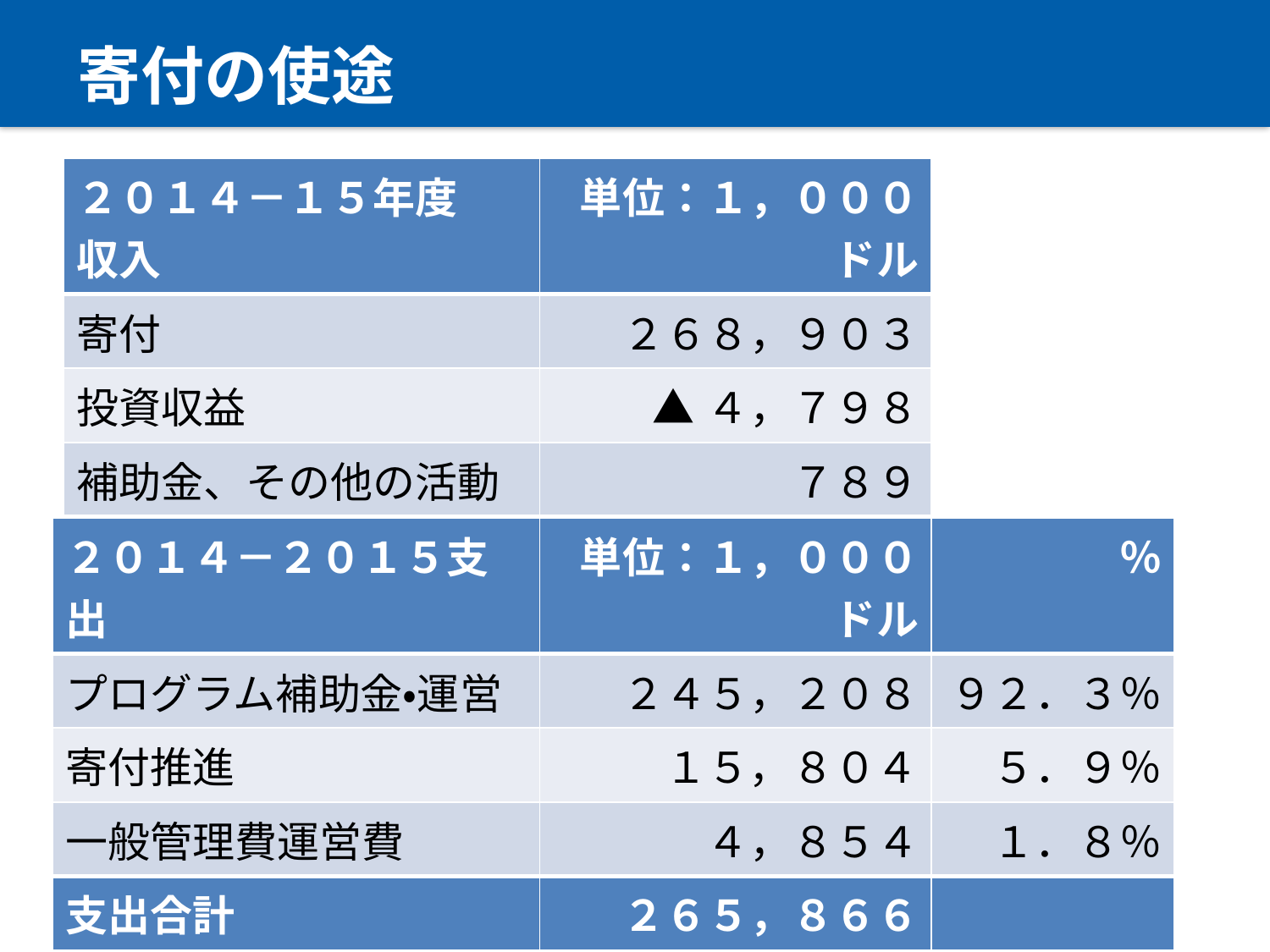

# 寄付の使途
| ２０１４－１５年度　収入 | 単位：１，０００ドル |
| --- | --- |
| 寄付 | ２６８，９０３ |
| 投資収益 | ▲４，７９８ |
| 補助金、その他の活動 | ７８９ |
| 収入合計 | ２６３，３１６ |
| ２０１４－２０１５支出 | 単位：１，０００ドル | ％ |
| --- | --- | --- |
| プログラム補助金・運営 | ２４５，２０８ | ９２．３％ |
| 寄付推進 | １５，８０４ | ５．９％ |
| 一般管理費運営費 | ４，８５４ | １．８％ |
| 支出合計 | ２６５，８６６ |  |